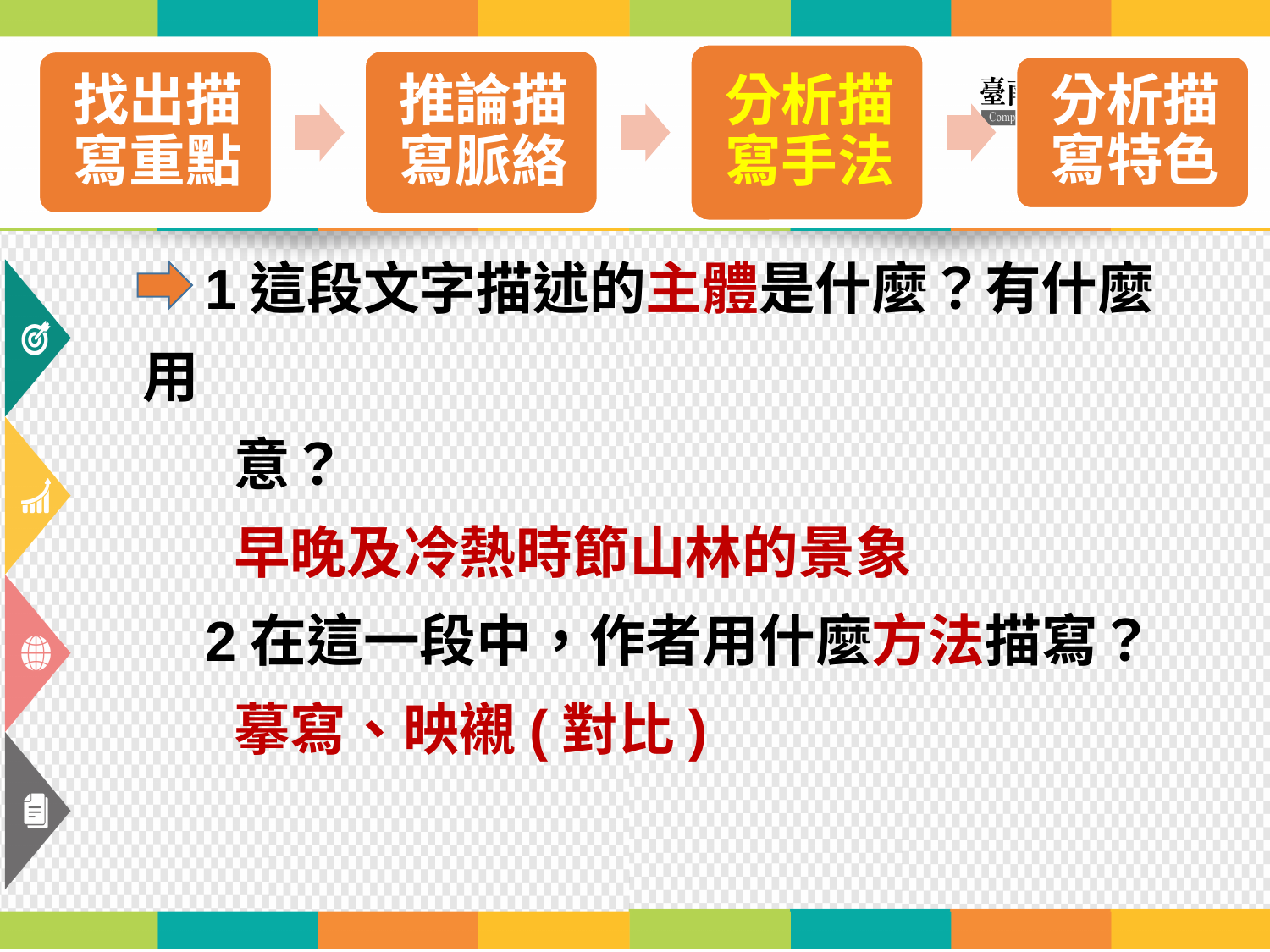

找出描寫重點

推論描寫脈絡

分析描寫手法

分析描寫特色
    1這段文字描述的主體是什麼？有什麼用
      意？
      早晚及冷熱時節山林的景象
    2在這一段中，作者用什麼方法描寫？
      摹寫、映襯(對比)